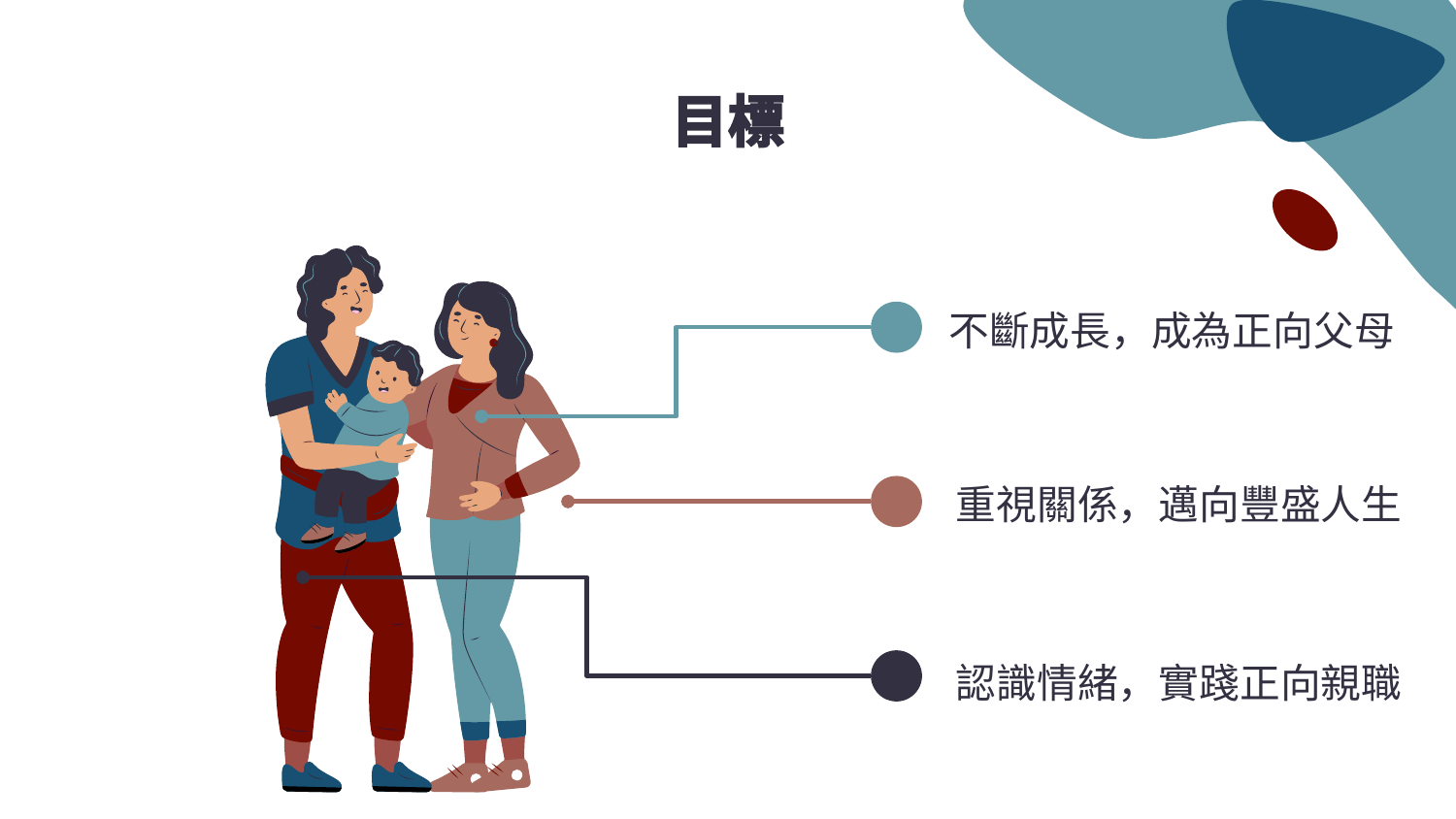

# 目標

不斷成長，成為正向父母

重視關係，邁向豐盛人生

認識情緒，實踐正向親職